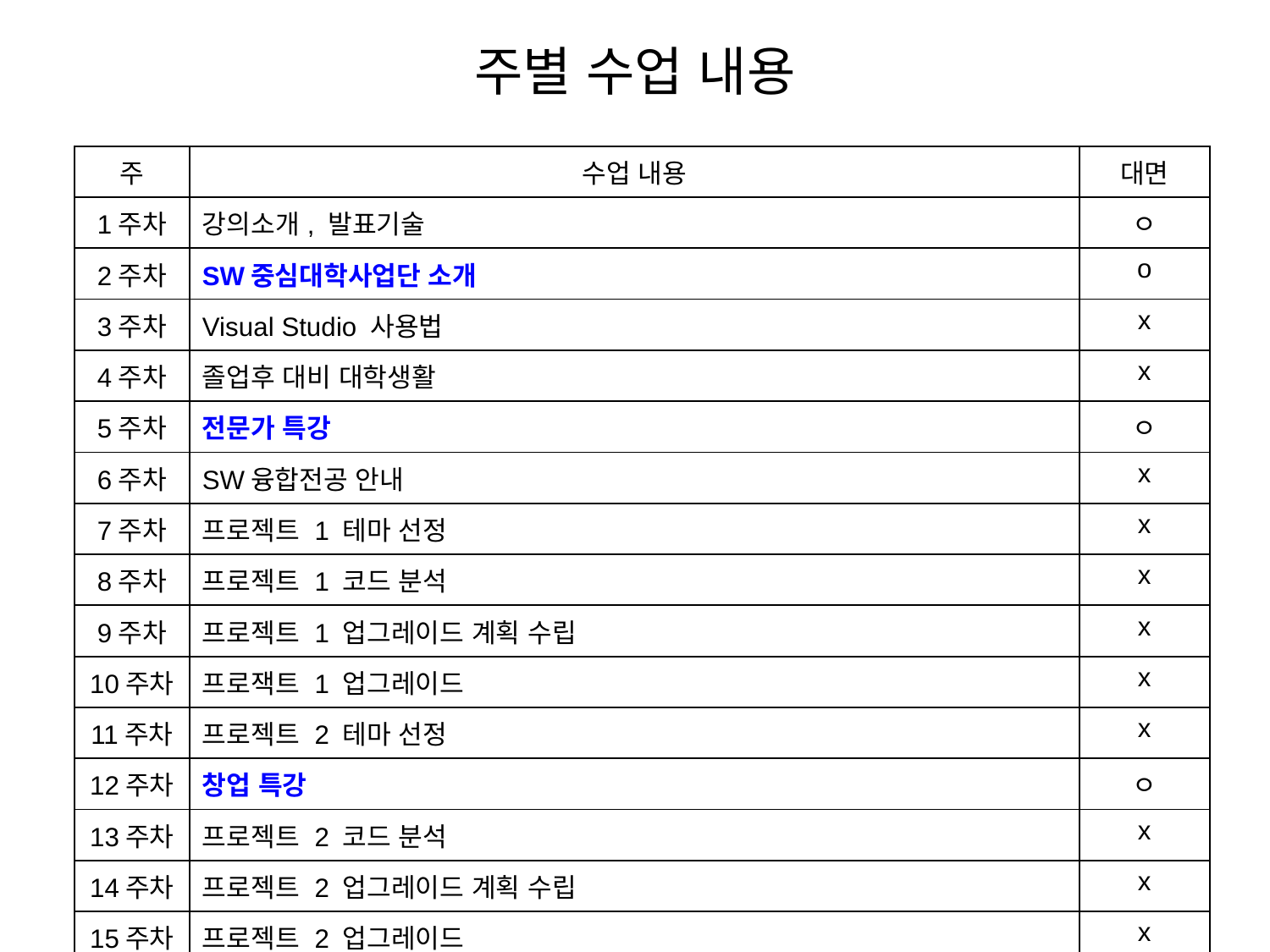

# 주별 수업 내용
| 주 | 수업 내용 | 대면 |
| --- | --- | --- |
| 1주차 | 강의소개, 발표기술 | ㅇ |
| 2주차 | SW중심대학사업단 소개 | o |
| 3주차 | Visual Studio 사용법 | x |
| 4주차 | 졸업후 대비 대학생활 | x |
| 5주차 | 전문가 특강 | ㅇ |
| 6주차 | SW융합전공 안내 | x |
| 7주차 | 프로젝트 1 테마 선정 | x |
| 8주차 | 프로젝트 1 코드 분석 | x |
| 9주차 | 프로젝트 1 업그레이드 계획 수립 | x |
| 10주차 | 프로잭트 1 업그레이드 | x |
| 11주차 | 프로젝트 2 테마 선정 | x |
| 12주차 | 창업 특강 | ㅇ |
| 13주차 | 프로젝트 2 코드 분석 | x |
| 14주차 | 프로젝트 2 업그레이드 계획 수립 | x |
| 15주차 | 프로젝트 2 업그레이드 | x |